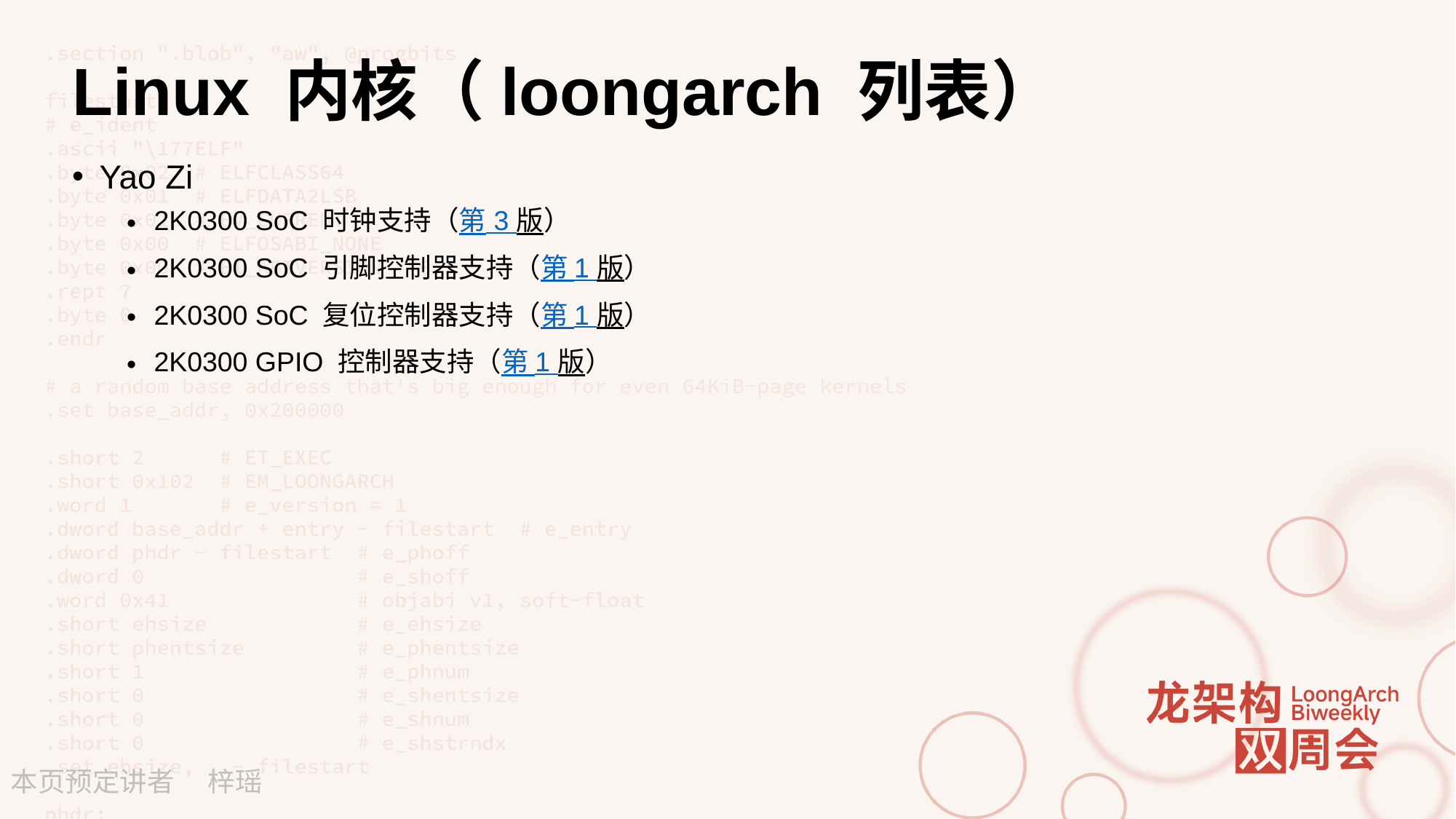

# Linux 内核（loongarch 列表）
Yao Zi
2K0300 SoC 时钟支持（第 3 版）
2K0300 SoC 引脚控制器支持（第 1 版）
2K0300 SoC 复位控制器支持（第 1 版）
2K0300 GPIO 控制器支持（第 1 版）

梓瑶